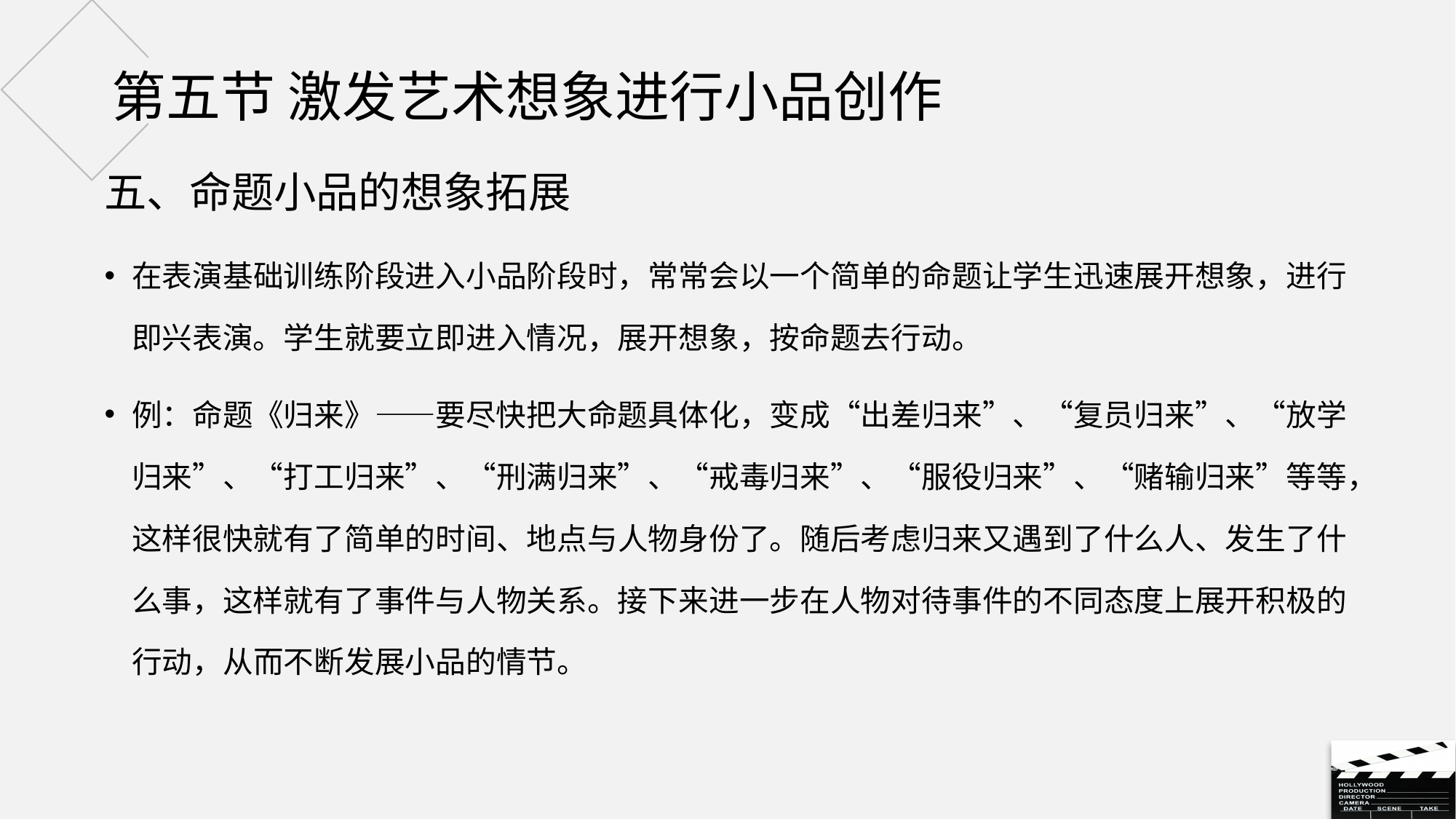

# 第五节 激发艺术想象进行小品创作
五、命题小品的想象拓展
在表演基础训练阶段进入小品阶段时，常常会以一个简单的命题让学生迅速展开想象，进行即兴表演。学生就要立即进入情况，展开想象，按命题去行动。
例：命题《归来》——要尽快把大命题具体化，变成“出差归来”、“复员归来”、“放学归来”、“打工归来”、“刑满归来”、“戒毒归来”、“服役归来”、“赌输归来”等等，这样很快就有了简单的时间、地点与人物身份了。随后考虑归来又遇到了什么人、发生了什么事，这样就有了事件与人物关系。接下来进一步在人物对待事件的不同态度上展开积极的行动，从而不断发展小品的情节。